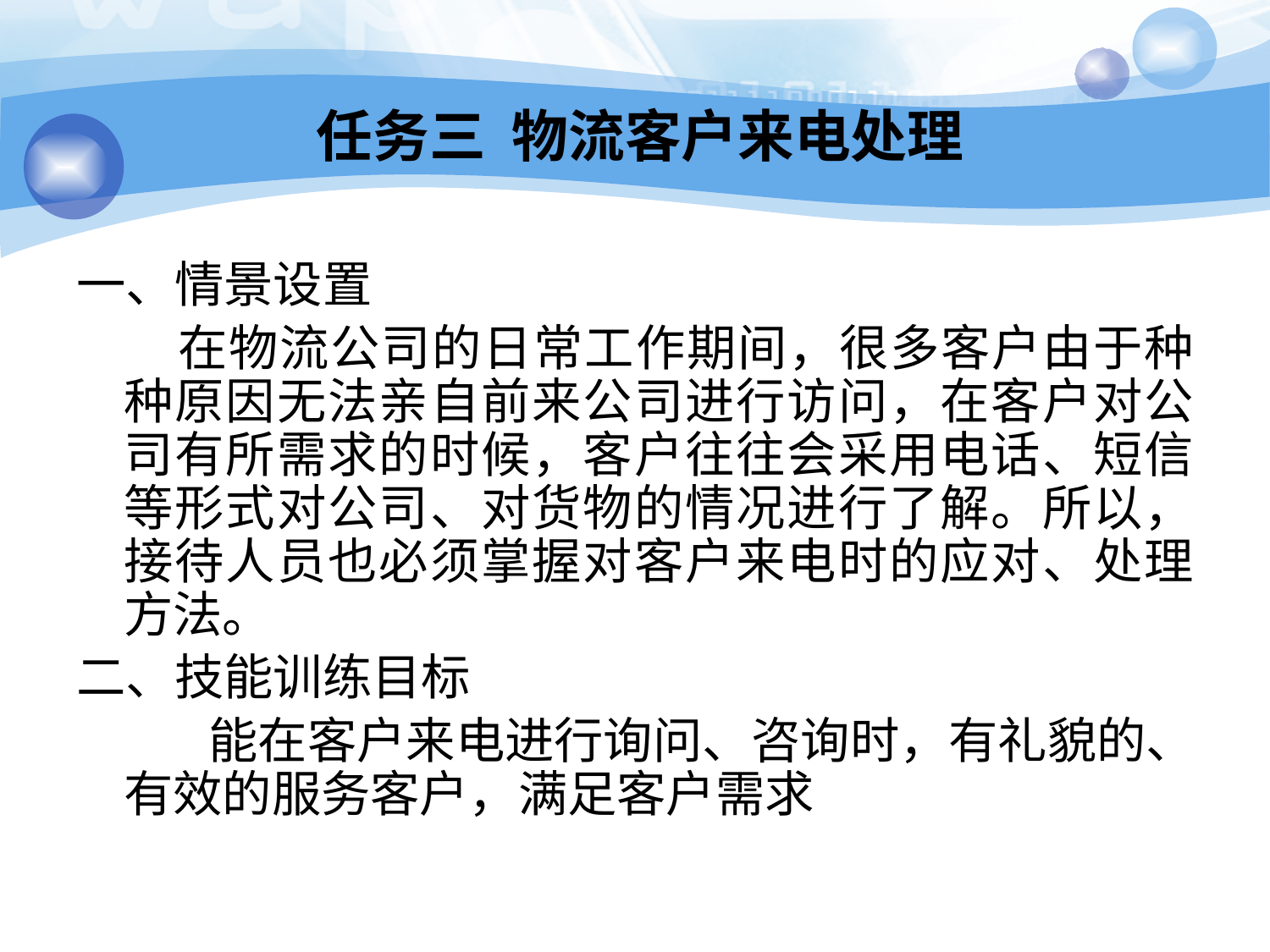

# 任务三  物流客户来电处理
一、情景设置
       在物流公司的日常工作期间，很多客户由于种种原因无法亲自前来公司进行访问，在客户对公司有所需求的时候，客户往往会采用电话、短信等形式对公司、对货物的情况进行了解。所以，接待人员也必须掌握对客户来电时的应对、处理方法。
二、技能训练目标
           能在客户来电进行询问、咨询时，有礼貌的、有效的服务客户，满足客户需求